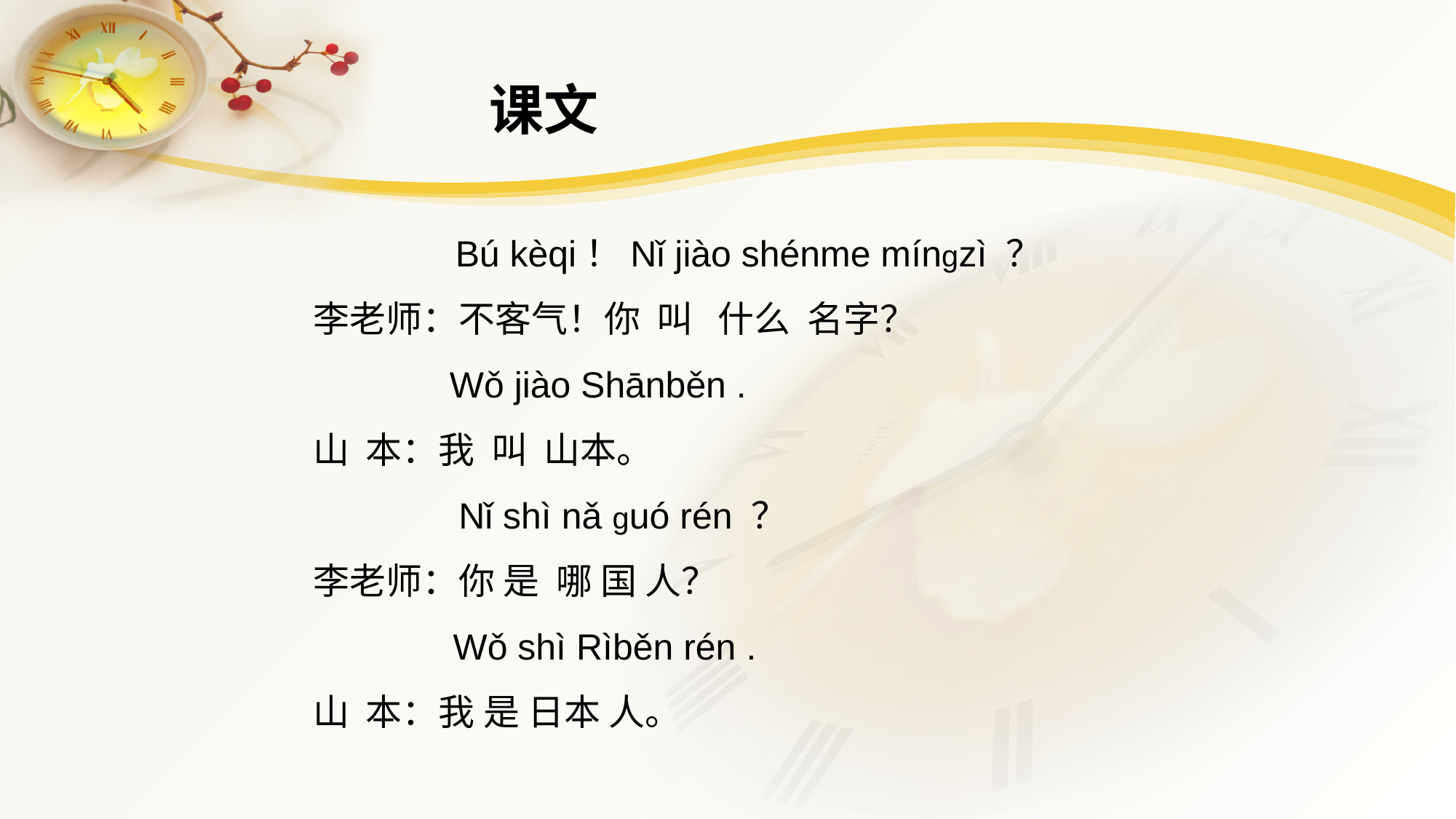

# 课文
                 Bú kèqi！Nǐ jiào shénme míngzì ？
李老师：不客气！你  叫   什么  名字？
	   Wǒ jiào Shānběn .
山  本：我  叫  山本。
	    Nǐ shì nǎ guó rén ？
李老师：你 是  哪 国 人？
	   Wǒ shì Rìběn rén .
山  本：我 是 日本 人。